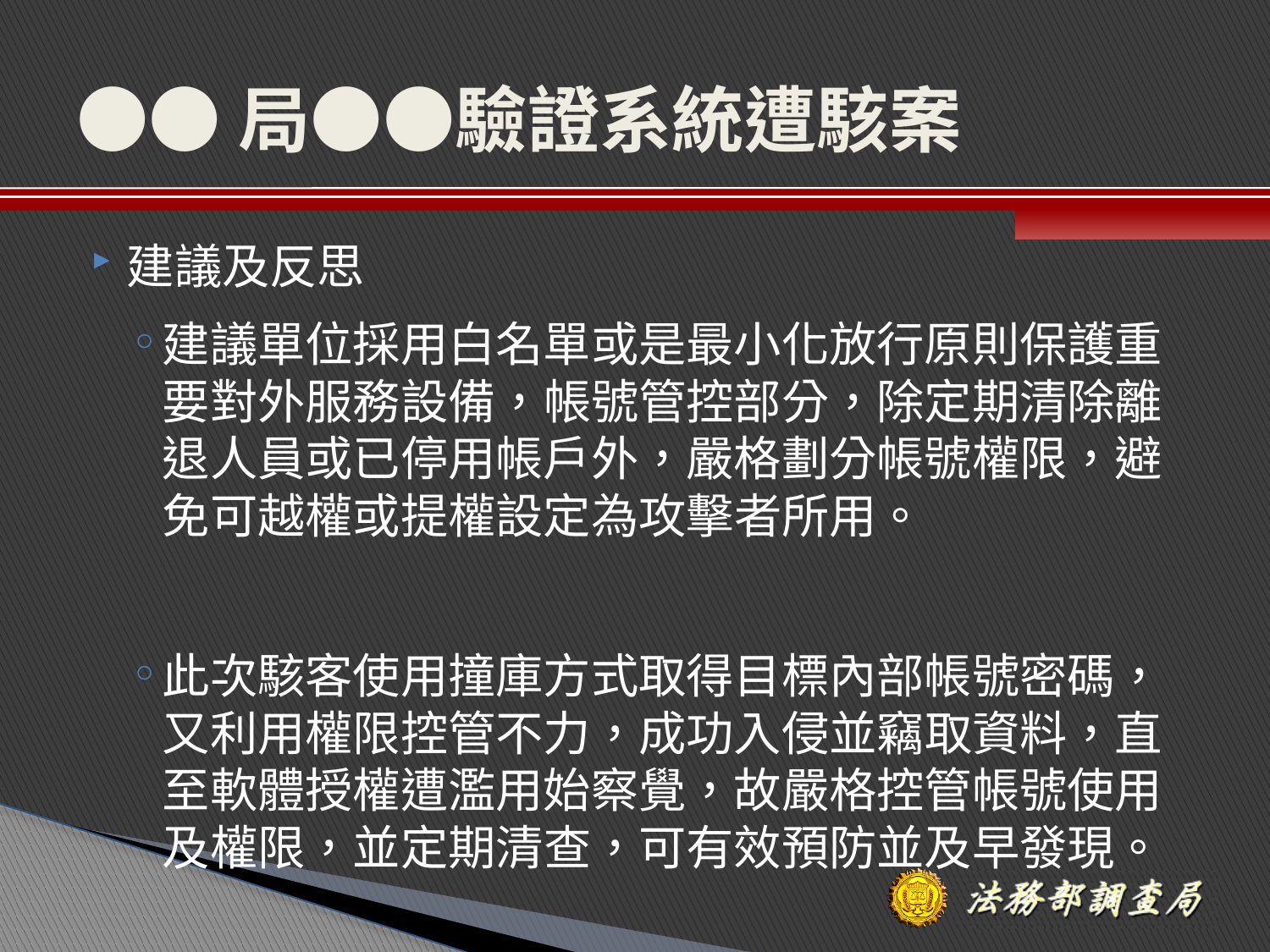

# ●●局●●驗證系統遭駭案
建議及反思
建議單位採用白名單或是最小化放行原則保護重要對外服務設備，帳號管控部分，除定期清除離退人員或已停用帳戶外，嚴格劃分帳號權限，避免可越權或提權設定為攻擊者所用。

此次駭客使用撞庫方式取得目標內部帳號密碼，又利用權限控管不力，成功入侵並竊取資料，直至軟體授權遭濫用始察覺，故嚴格控管帳號使用及權限，並定期清查，可有效預防並及早發現。